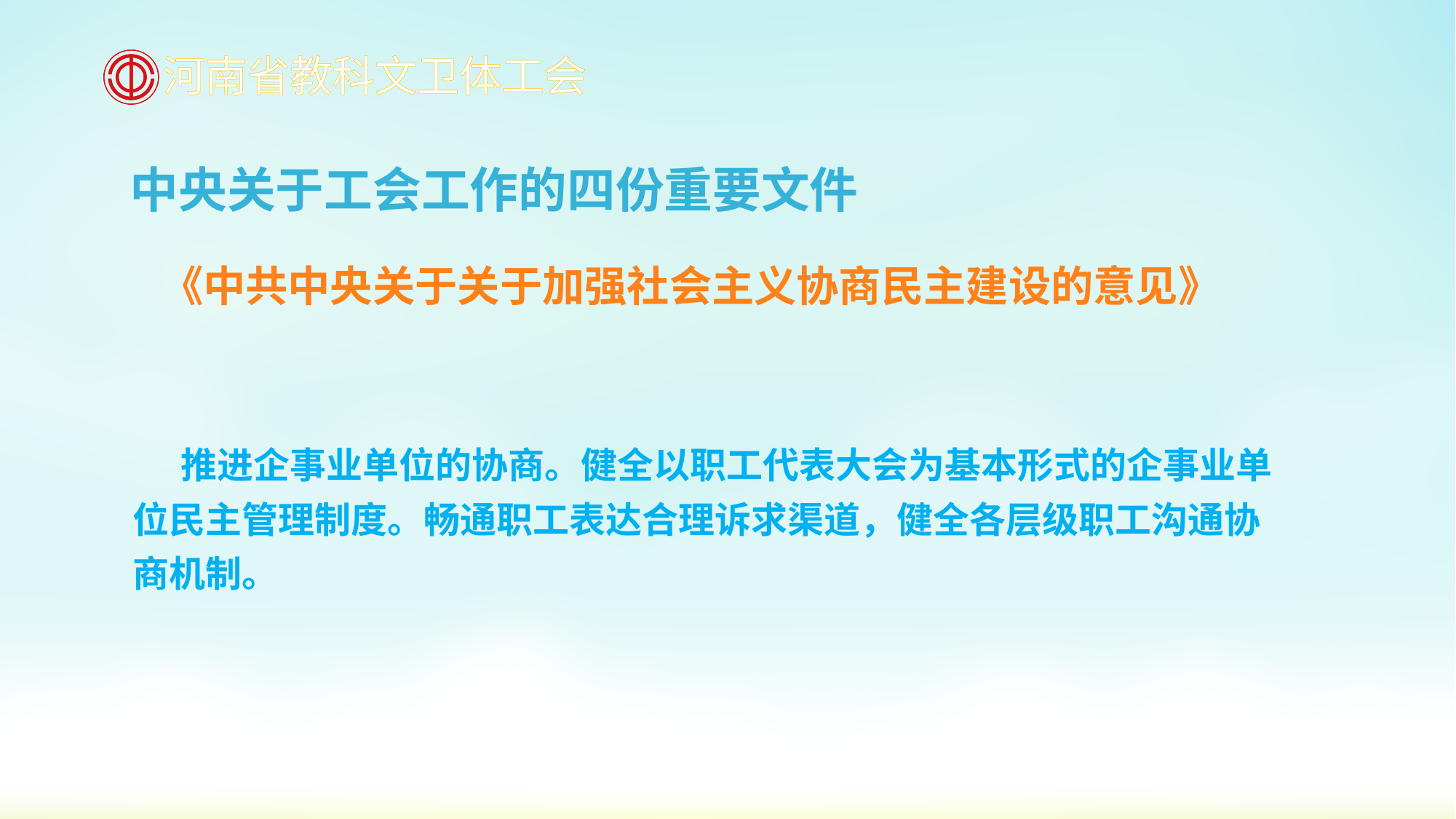

《中共中央关于关于加强社会主义协商民主建设的意见》
      推进企事业单位的协商。健全以职工代表大会为基本形式的企事业单位民主管理制度。畅通职工表达合理诉求渠道，健全各层级职工沟通协商机制。